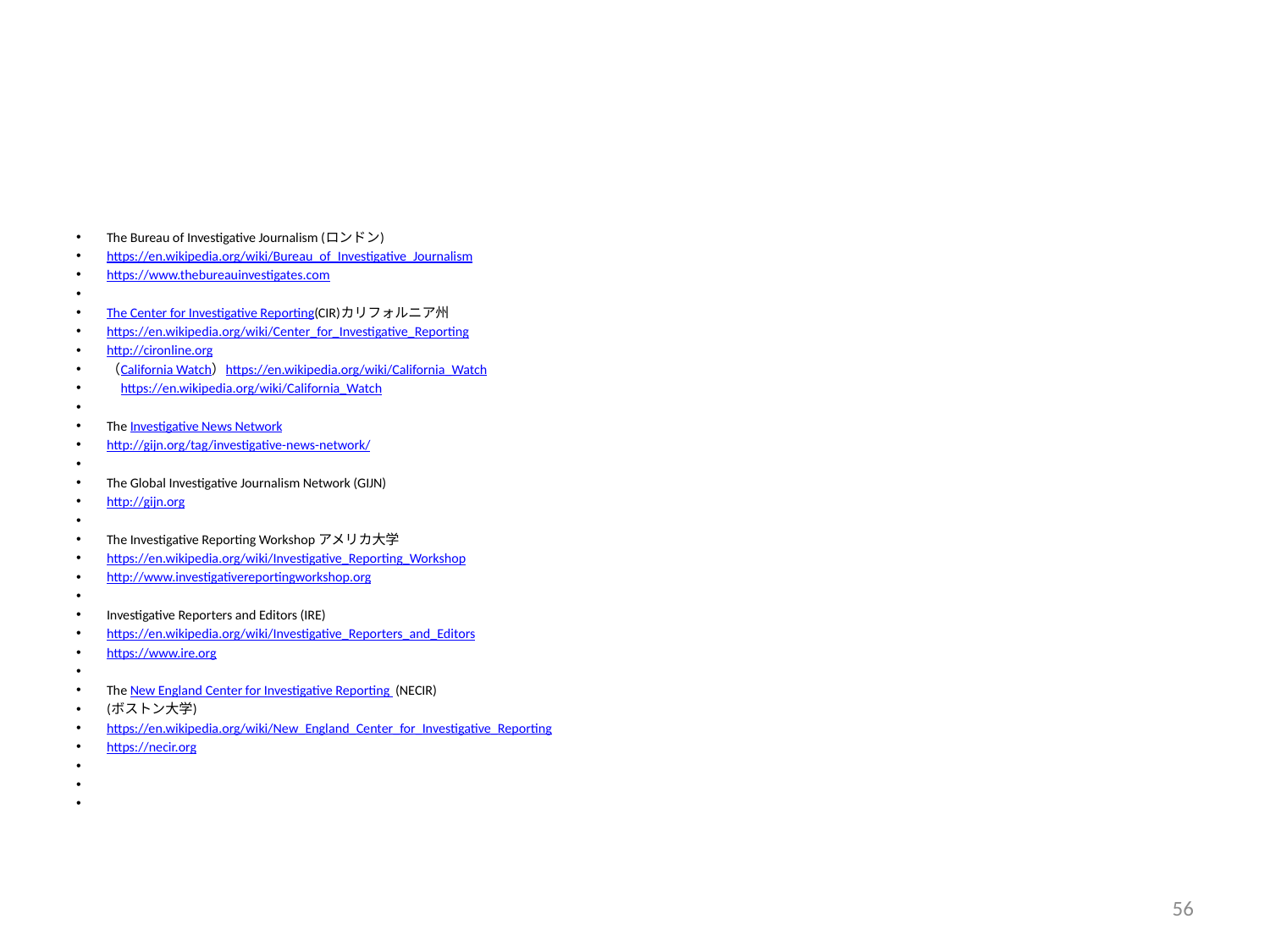

#
The Bureau of Investigative Journalism (ロンドン)
https://en.wikipedia.org/wiki/Bureau_of_Investigative_Journalism
https://www.thebureauinvestigates.com

The Center for Investigative Reporting(CIR)カリフォルニア州
https://en.wikipedia.org/wiki/Center_for_Investigative_Reporting
http://cironline.org
（California Watch）https://en.wikipedia.org/wiki/California_Watch
　https://en.wikipedia.org/wiki/California_Watch

The Investigative News Network
http://gijn.org/tag/investigative-news-network/

The Global Investigative Journalism Network (GIJN)
http://gijn.org

The Investigative Reporting Workshop アメリカ大学
https://en.wikipedia.org/wiki/Investigative_Reporting_Workshop
http://www.investigativereportingworkshop.org

Investigative Reporters and Editors (IRE)
https://en.wikipedia.org/wiki/Investigative_Reporters_and_Editors
https://www.ire.org

The New England Center for Investigative Reporting  (NECIR)
(ボストン大学)
https://en.wikipedia.org/wiki/New_England_Center_for_Investigative_Reporting
https://necir.org

56